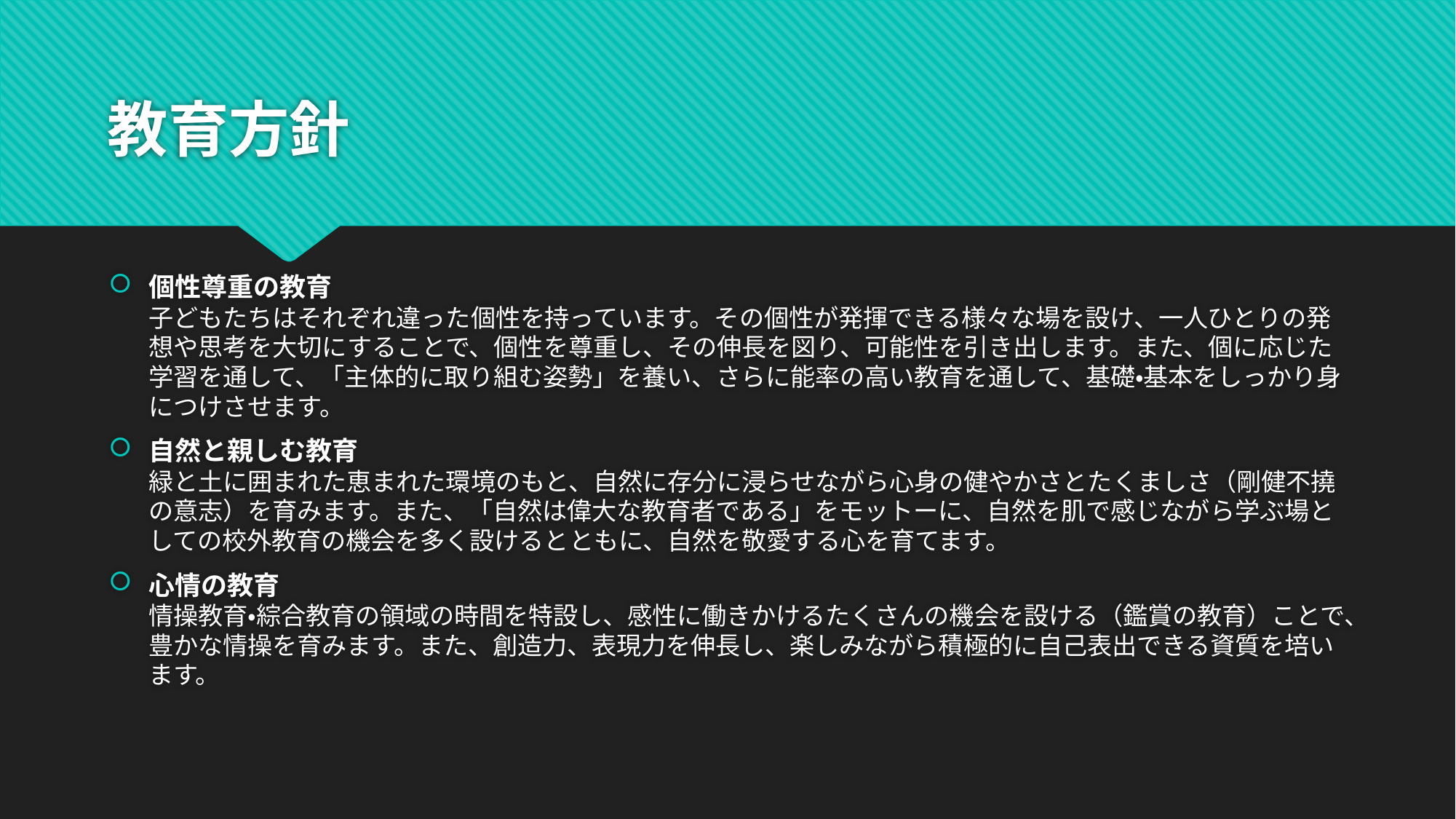

# 教育方針
個性尊重の教育
子どもたちはそれぞれ違った個性を持っています。その個性が発揮できる様々な場を設け、一人ひとりの発想や思考を大切にすることで、個性を尊重し、その伸長を図り、可能性を引き出します。また、個に応じた学習を通して、「主体的に取り組む姿勢」を養い、さらに能率の高い教育を通して、基礎・基本をしっかり身につけさせます。
自然と親しむ教育
緑と土に囲まれた恵まれた環境のもと、自然に存分に浸らせながら心身の健やかさとたくましさ（剛健不撓の意志）を育みます。また、「自然は偉大な教育者である」をモットーに、自然を肌で感じながら学ぶ場としての校外教育の機会を多く設けるとともに、自然を敬愛する心を育てます。
心情の教育
情操教育・綜合教育の領域の時間を特設し、感性に働きかけるたくさんの機会を設ける（鑑賞の教育）ことで、豊かな情操を育みます。また、創造力、表現力を伸長し、楽しみながら積極的に自己表出できる資質を培います。